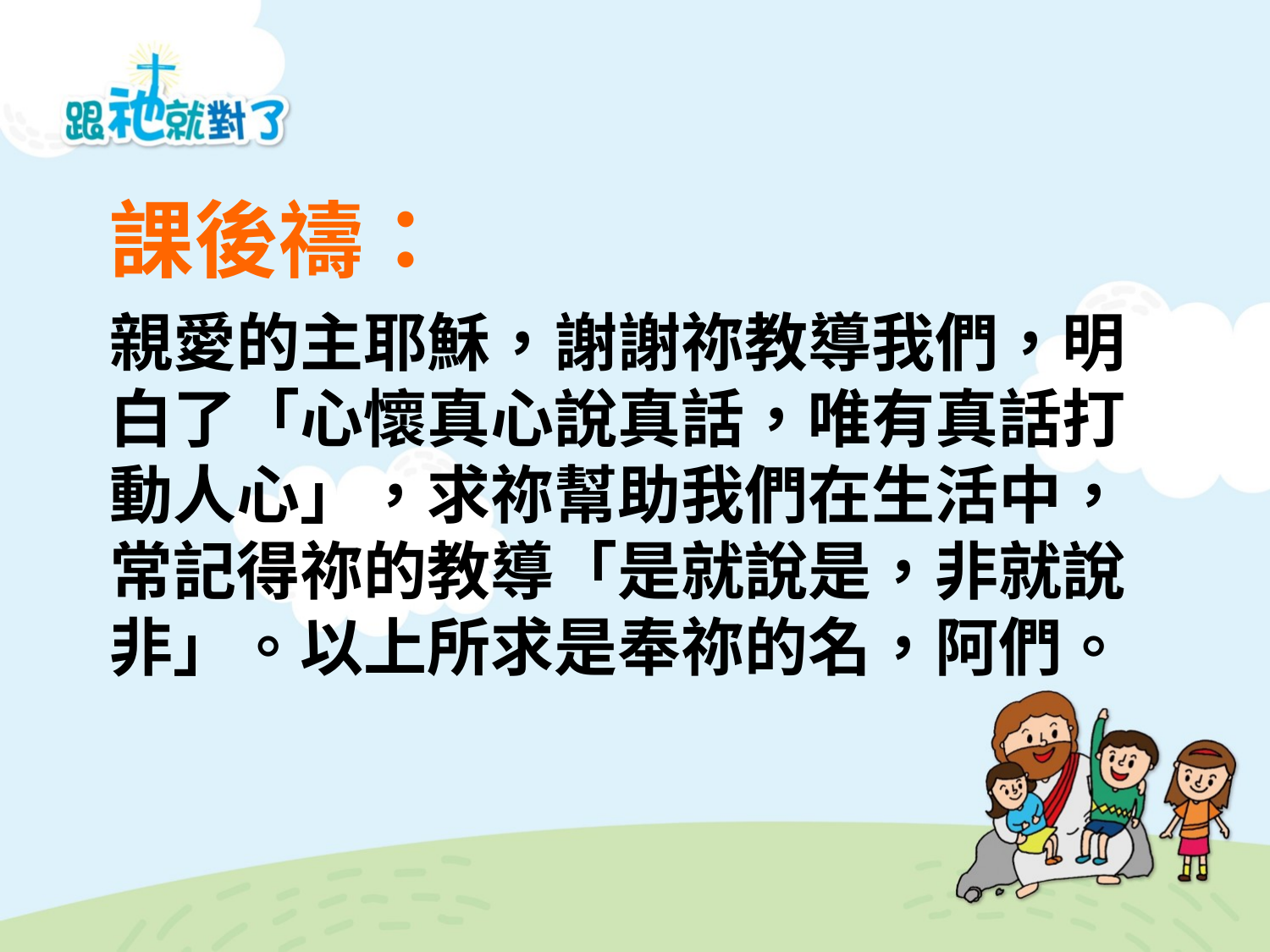

課後禱：
親愛的主耶穌，謝謝祢教導我們，明白了「心懷真心說真話，唯有真話打動人心」，求祢幫助我們在生活中，常記得祢的教導「是就說是，非就說非」。以上所求是奉祢的名，阿們。